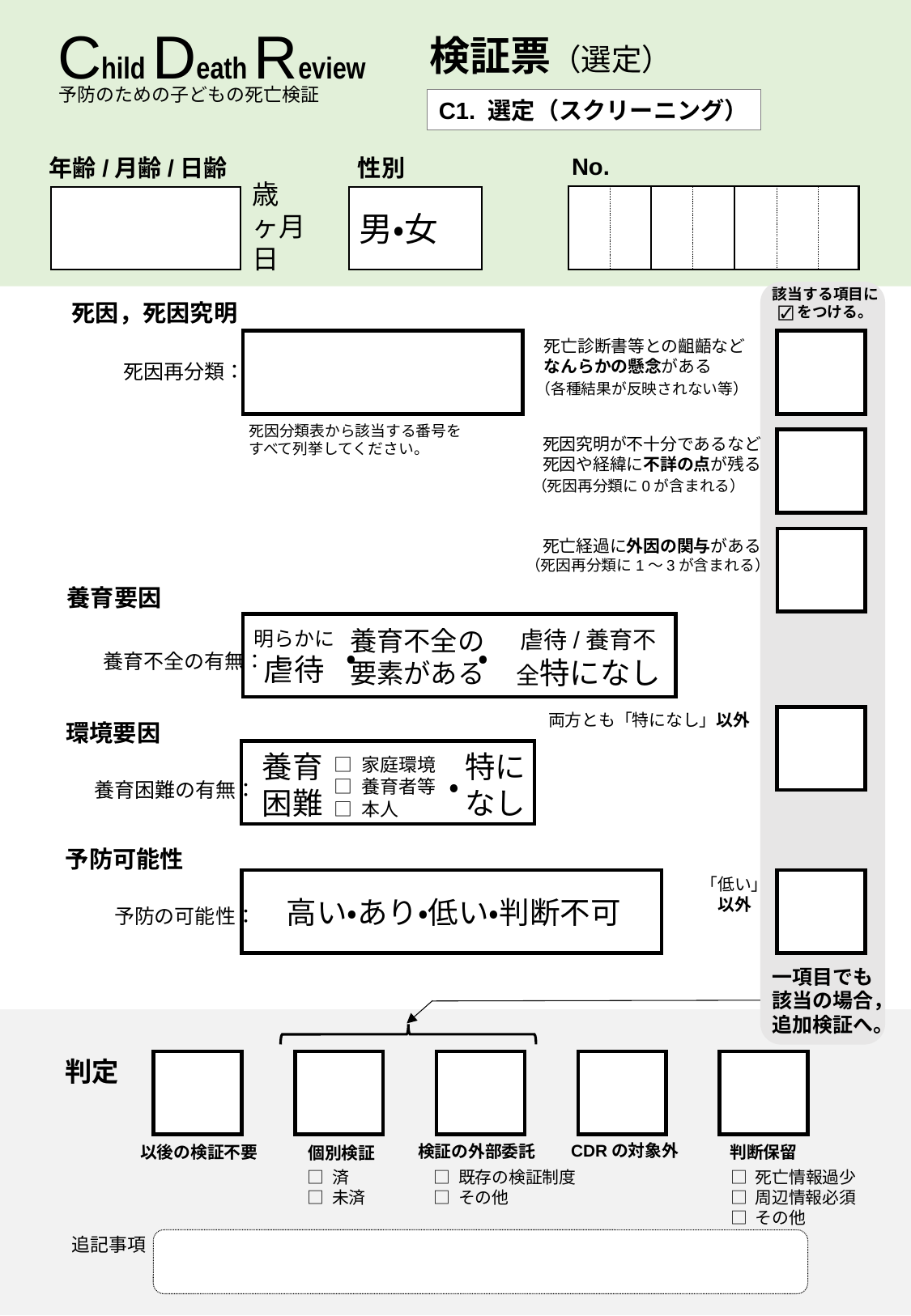

Child Death Review
検証票（選定）
予防のための子どもの死亡検証
C1. 選定（スクリーニング）
No.
年齢/月齢/日齢
性別
歳
ヶ月
日

男・女
該当する項目に
☑をつける。

死因，死因究明
死亡診断書等との齟齬など
なんらかの懸念がある

死因再分類：
（各種結果が反映されない等）
死因分類表から該当する番号を
すべて列挙してください。
死因究明が不十分であるなど
死因や経緯に不詳の点が残る

（死因再分類に0が含まれる）

死亡経過に外因の関与がある
（死因再分類に1〜3が含まれる）
養育要因

養育不全の
要素がある
虐待/養育不全特になし
明らかに
虐待
養育不全の有無：　　　　・　　　　・
両方とも「特になし」以外

環境要因

養育困難
特になし
□ 家庭環境
□ 養育者等
□ 本人
養育困難の有無：　　　　   　　　・
予防可能性
「低い」以外

予防の可能性：　高い・あり・低い・判断不可

一項目でも
該当の場合，
追加検証へ。

判定

CDRの対象外
　検証の外部委託
判断保留
以後の検証不要
個別検証
□ 済
□ 未済
□ 既存の検証制度
□ その他
□ 死亡情報過少
□ 周辺情報必須
□ その他
追記事項